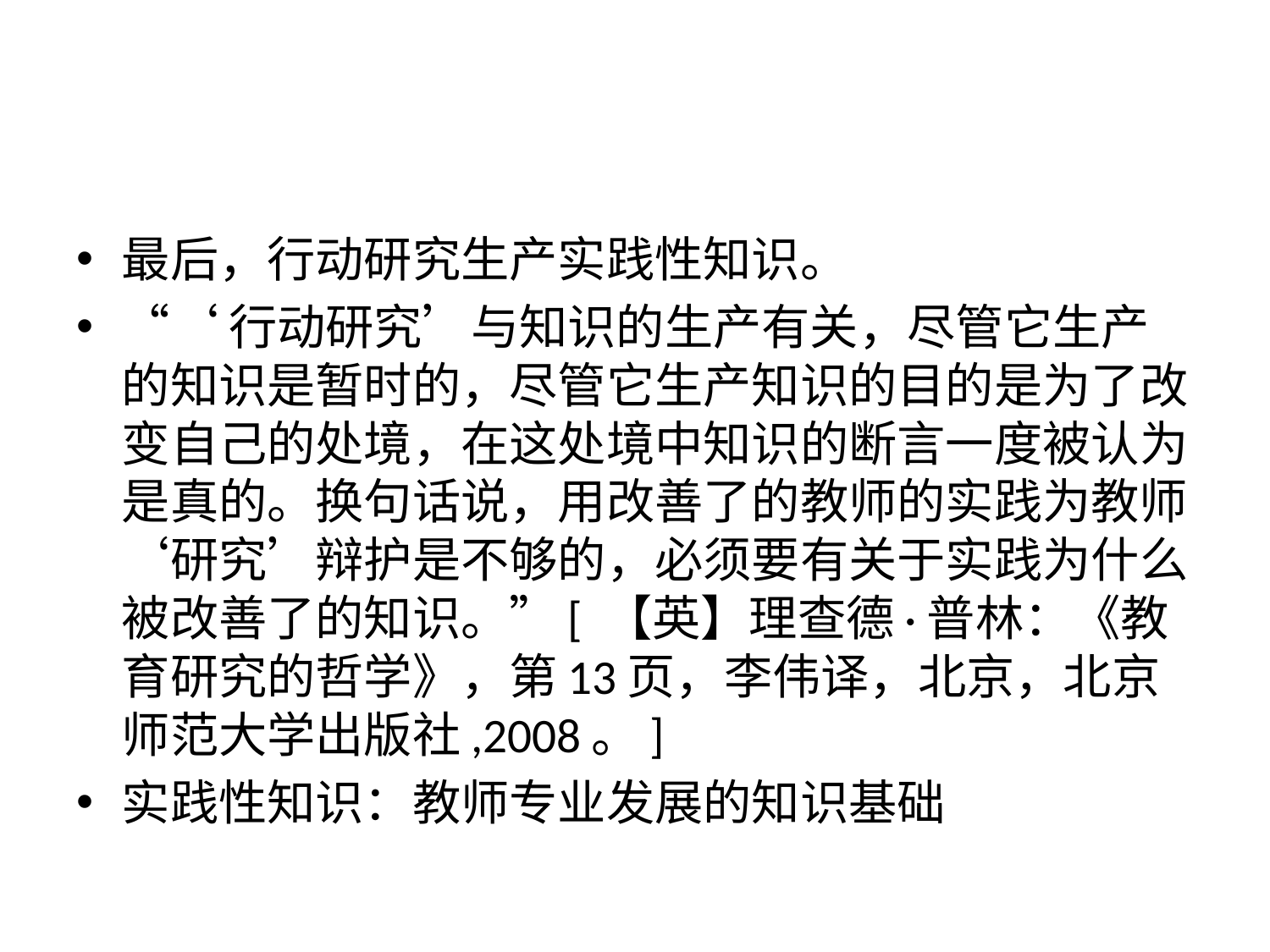

#
最后，行动研究生产实践性知识。
“‘行动研究’与知识的生产有关，尽管它生产的知识是暂时的，尽管它生产知识的目的是为了改变自己的处境，在这处境中知识的断言一度被认为是真的。换句话说，用改善了的教师的实践为教师‘研究’辩护是不够的，必须要有关于实践为什么被改善了的知识。”[ 【英】理查德·普林：《教育研究的哲学》，第13页，李伟译，北京，北京师范大学出版社,2008。]
实践性知识：教师专业发展的知识基础